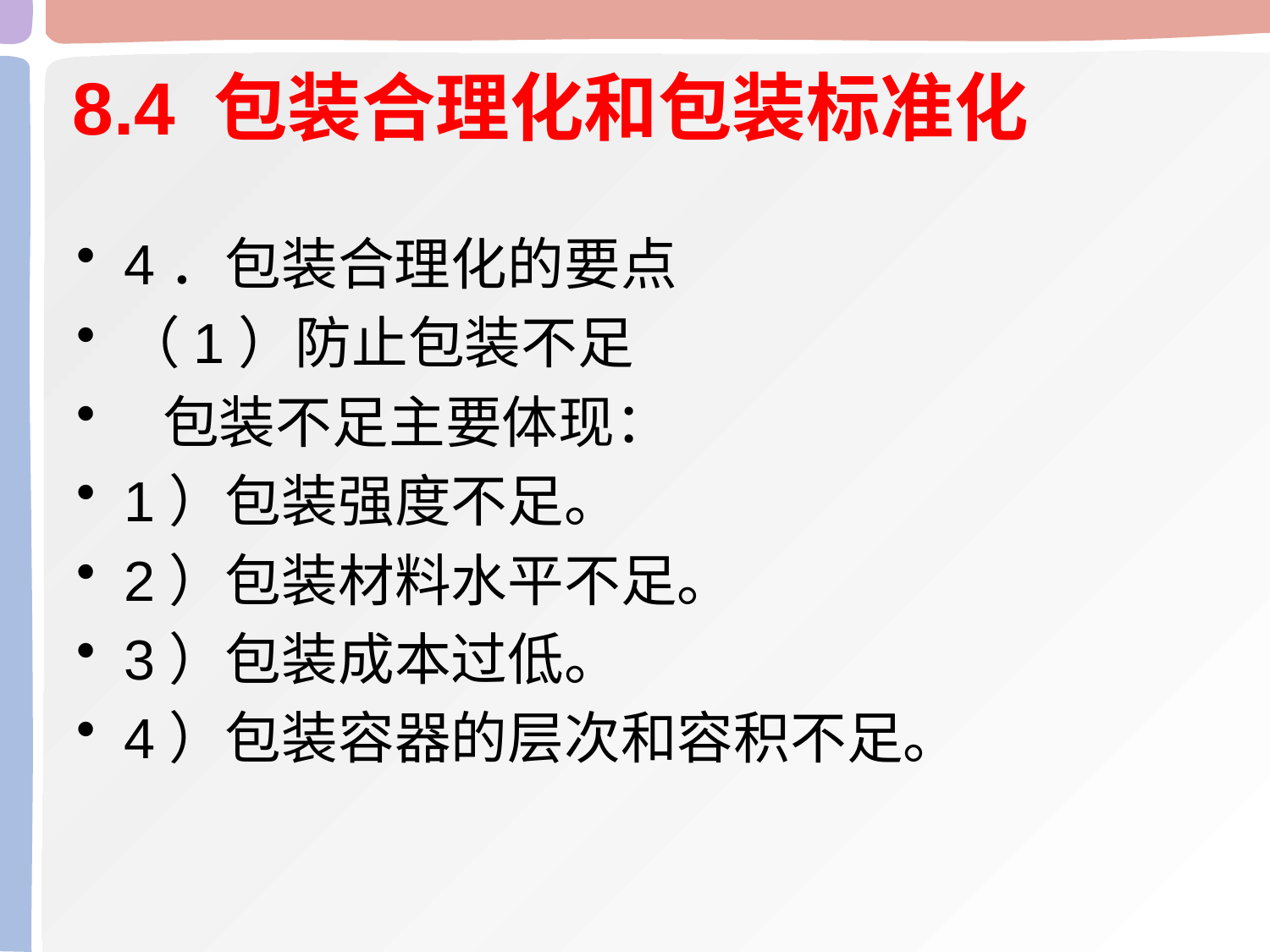

# 8.4 包装合理化和包装标准化
4．包装合理化的要点
（1）防止包装不足
  包装不足主要体现：
1）包装强度不足。
2）包装材料水平不足。
3）包装成本过低。
4）包装容器的层次和容积不足。